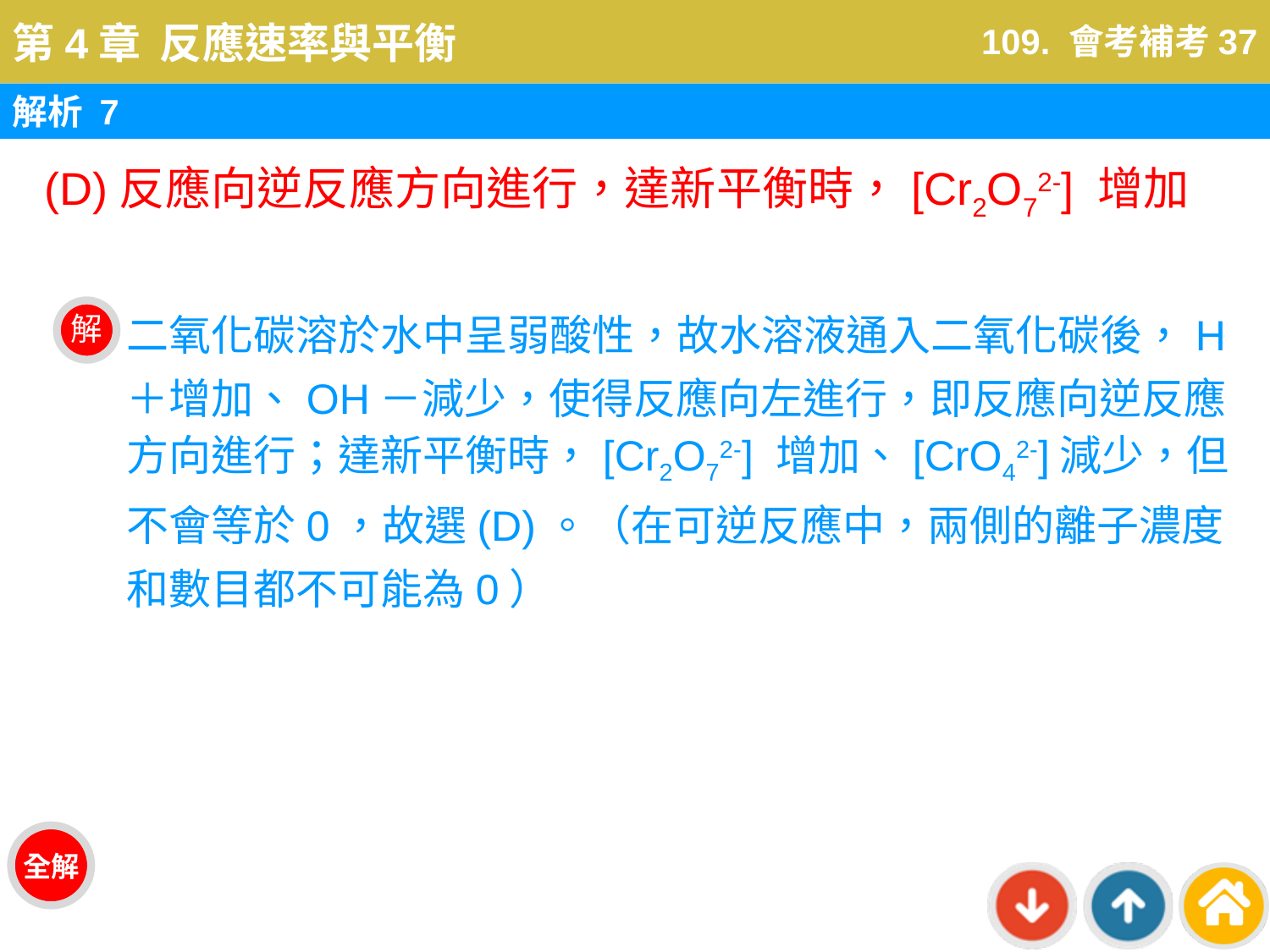

109. 會考補考37
解析 7
(D)反應向逆反應方向進行，達新平衡時，[Cr2O72-] 增加
二氧化碳溶於水中呈弱酸性，故水溶液通入二氧化碳後，H＋增加、OH－減少，使得反應向左進行，即反應向逆反應方向進行；達新平衡時，[Cr2O72-] 增加、[CrO42-]減少，但不會等於0，故選(D)。（在可逆反應中，兩側的離子濃度和數目都不可能為0）
解
全解